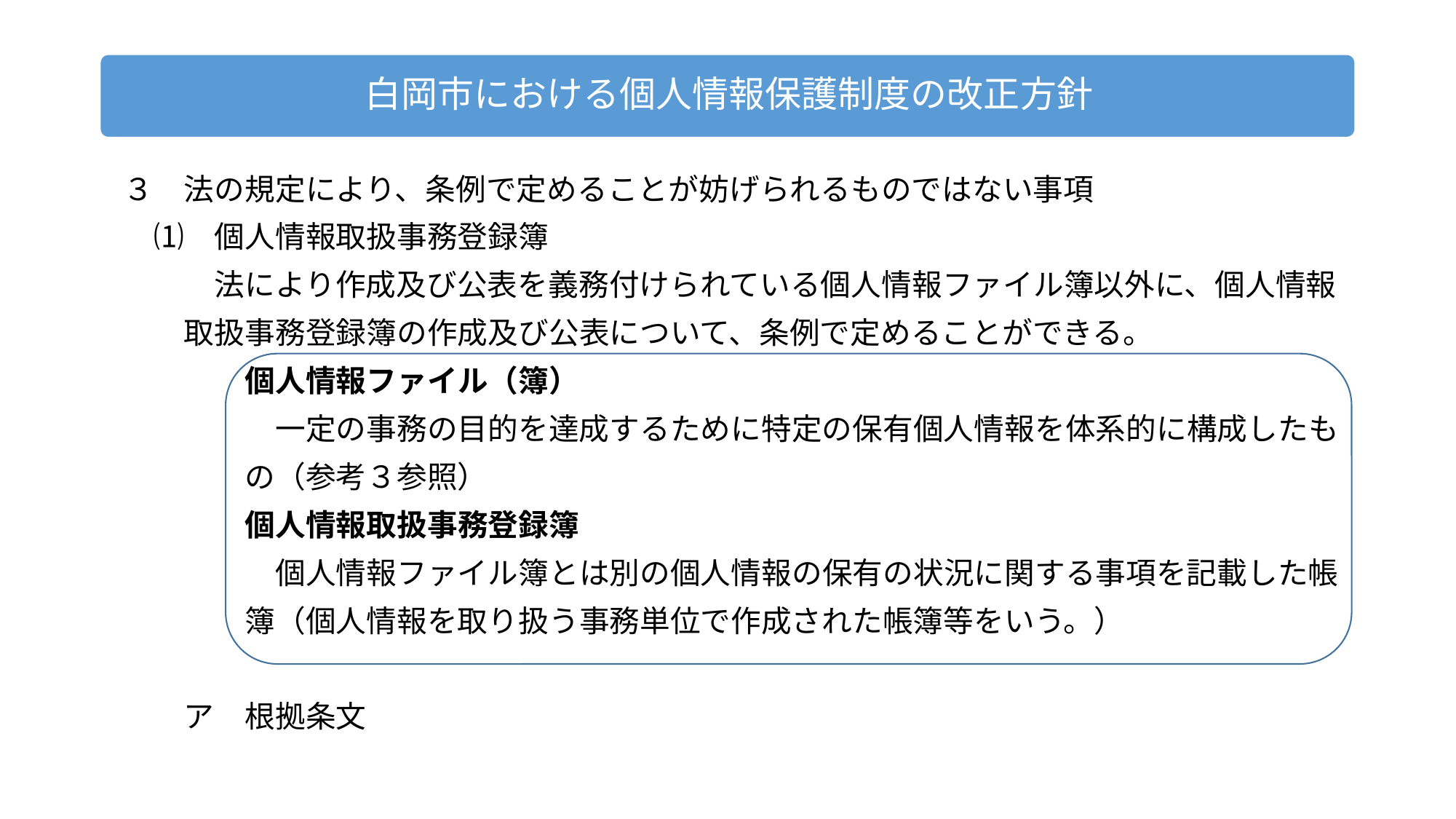

白岡市における個人情報保護制度の改正方針
３　法の規定により、条例で定めることが妨げられるものではない事項
　⑴　個人情報取扱事務登録簿
　　　法により作成及び公表を義務付けられている個人情報ファイル簿以外に、個人情報
　　取扱事務登録簿の作成及び公表について、条例で定めることができる。
　　　　個人情報ファイル（簿）
　　　　　一定の事務の目的を達成するために特定の保有個人情報を体系的に構成したも
　　　　の（参考３参照）
　　　　個人情報取扱事務登録簿
　　　　　個人情報ファイル簿とは別の個人情報の保有の状況に関する事項を記載した帳
　　　　簿（個人情報を取り扱う事務単位で作成された帳簿等をいう。）

　　ア　根拠条文